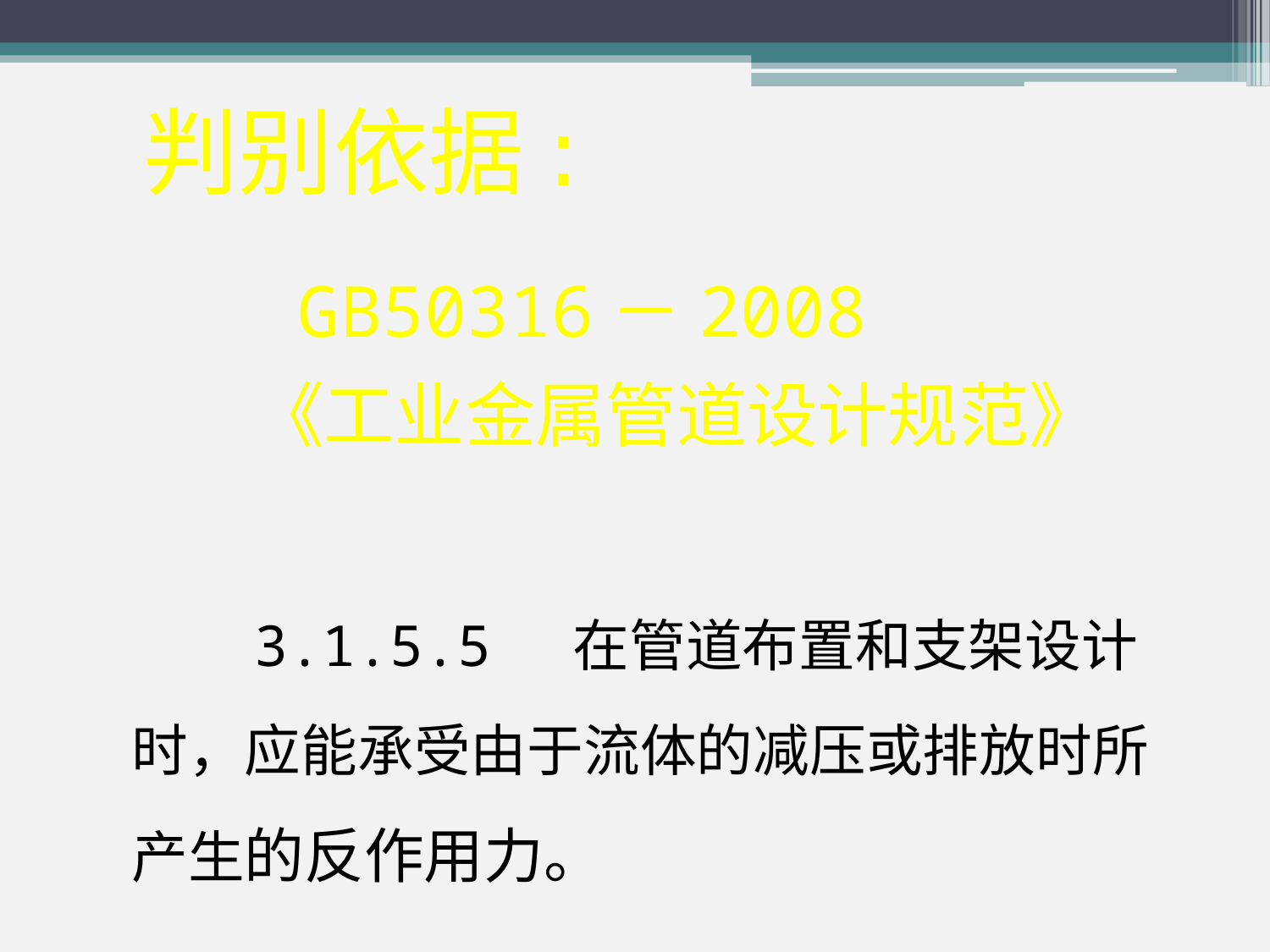

判别依据:
 GB50316－2008
 《工业金属管道设计规范》

   3.1.5.5  在管道布置和支架设计时，应能承受由于流体的减压或排放时所产生的反作用力。